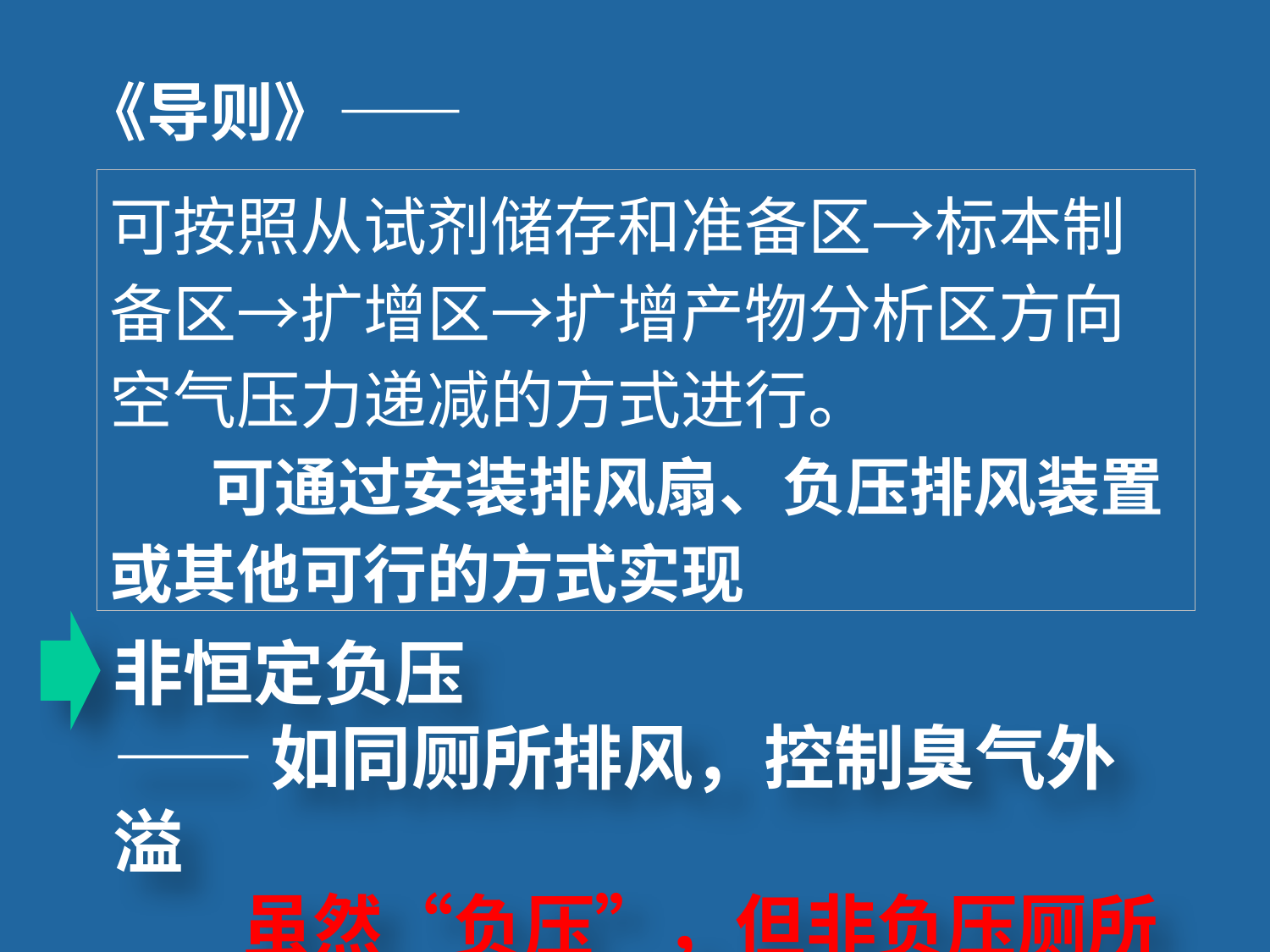

# 《导则》——
可按照从试剂储存和准备区→标本制
备区→扩增区→扩增产物分析区方向
空气压力递减的方式进行。
      可通过安装排风扇、负压排风装置或其他可行的方式实现

非恒定负压
——如同厕所排风，控制臭气外溢
       虽然“负压”，但非负压厕所